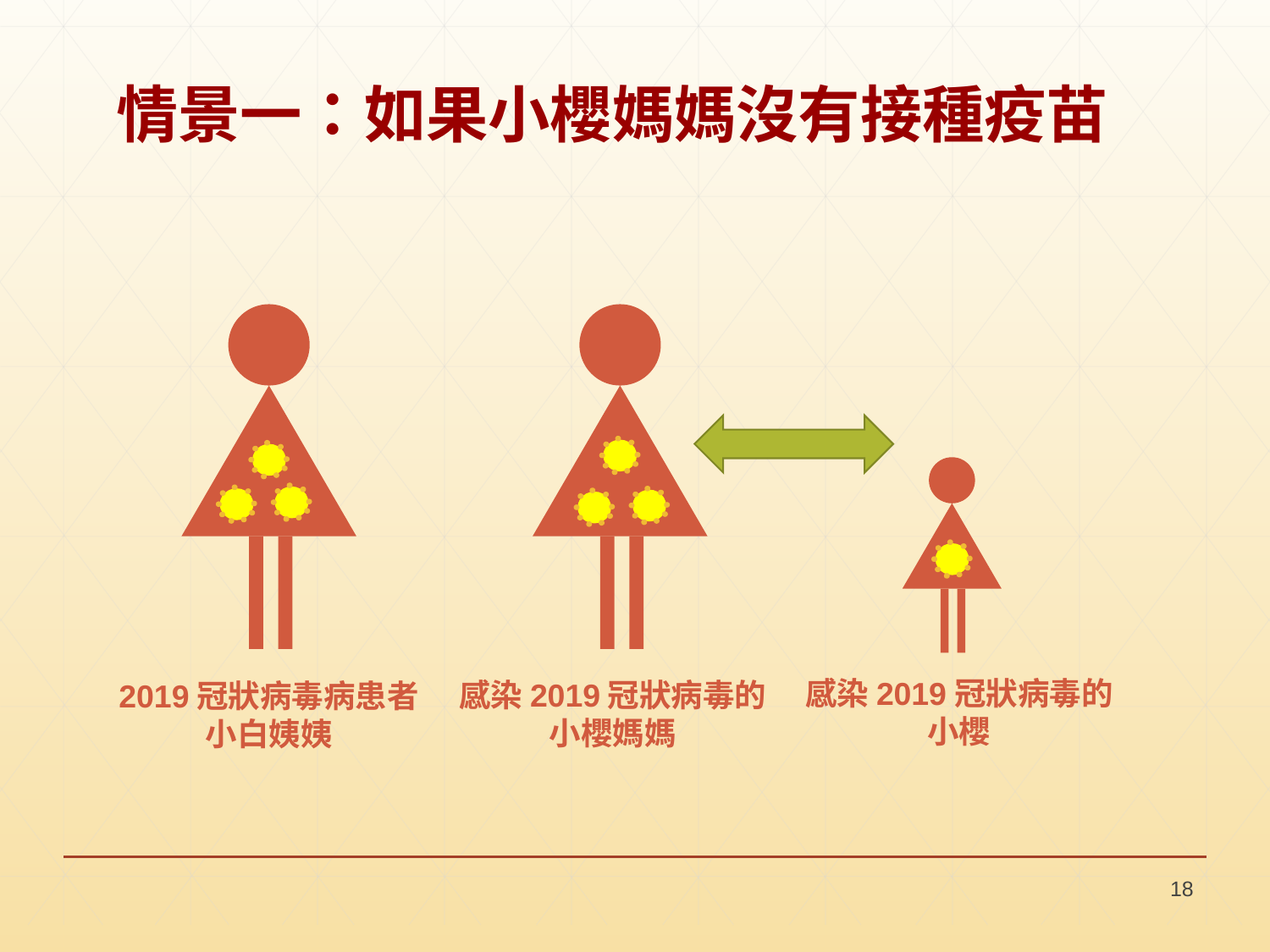

# 情景一：如果小櫻媽媽沒有接種疫苗

感染2019冠狀病毒的
小櫻
感染2019冠狀病毒的
小櫻媽媽
2019冠狀病毒病患者
小白姨姨
18